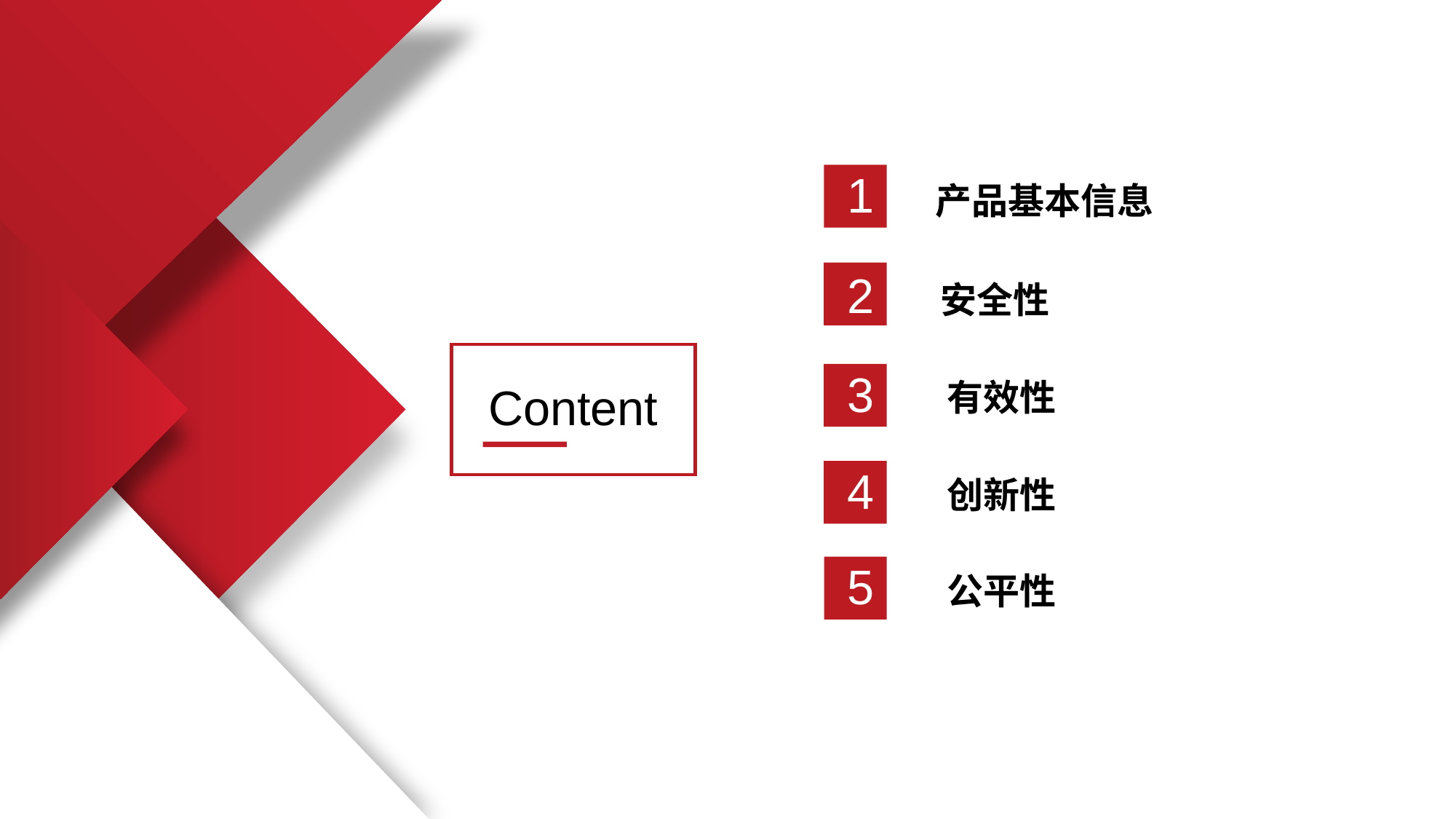

1

产品基本信息

2

安全性

Content

3

有效性
4

创新性
5

公平性